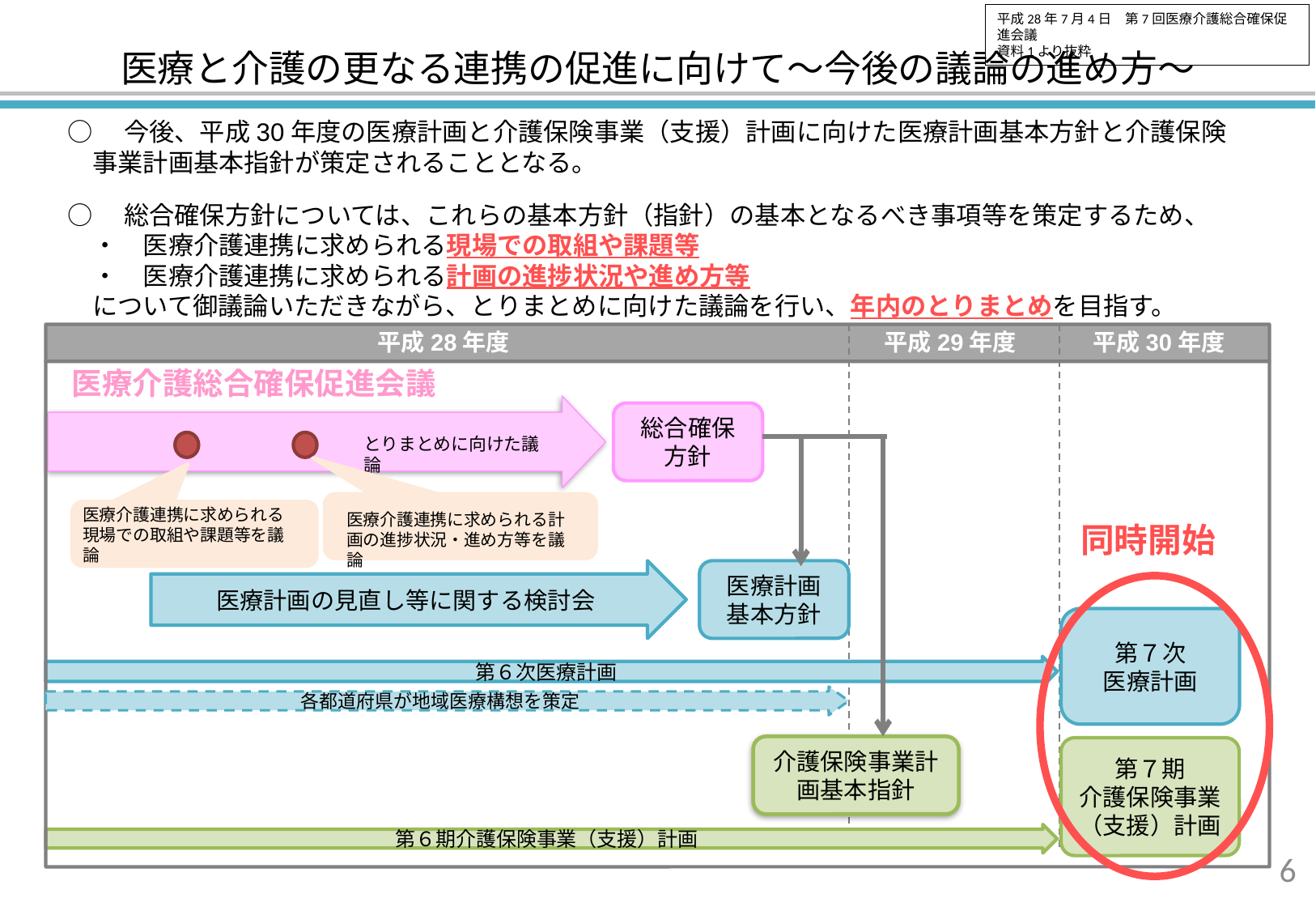

平成28年7月4日　第7回医療介護総合確保促進会議
資料1より抜粋
医療と介護の更なる連携の促進に向けて～今後の議論の進め方～

○　今後、平成30年度の医療計画と介護保険事業（支援）計画に向けた医療計画基本方針と介護保険
　事業計画基本指針が策定されることとなる。

○　総合確保方針については、これらの基本方針（指針）の基本となるべき事項等を策定するため、
　・　医療介護連携に求められる現場での取組や課題等
　・　医療介護連携に求められる計画の進捗状況や進め方等
　について御議論いただきながら、とりまとめに向けた議論を行い、年内のとりまとめを目指す。
平成28年度
平成29年度
平成30年度

医療介護総合確保促進会議

総合確保方針
とりまとめに向けた議論

医療介護連携に求められる
現場での取組や課題等を議論

医療介護連携に求められる計画の進捗状況・進め方等を議論
同時開始
医療計画の見直し等に関する検討会
医療計画基本方針

第７次
医療計画
第６次医療計画
各都道府県が地域医療構想を策定
介護保険事業計画基本指針
第７期
介護保険事業（支援）計画
第６期介護保険事業（支援）計画
6